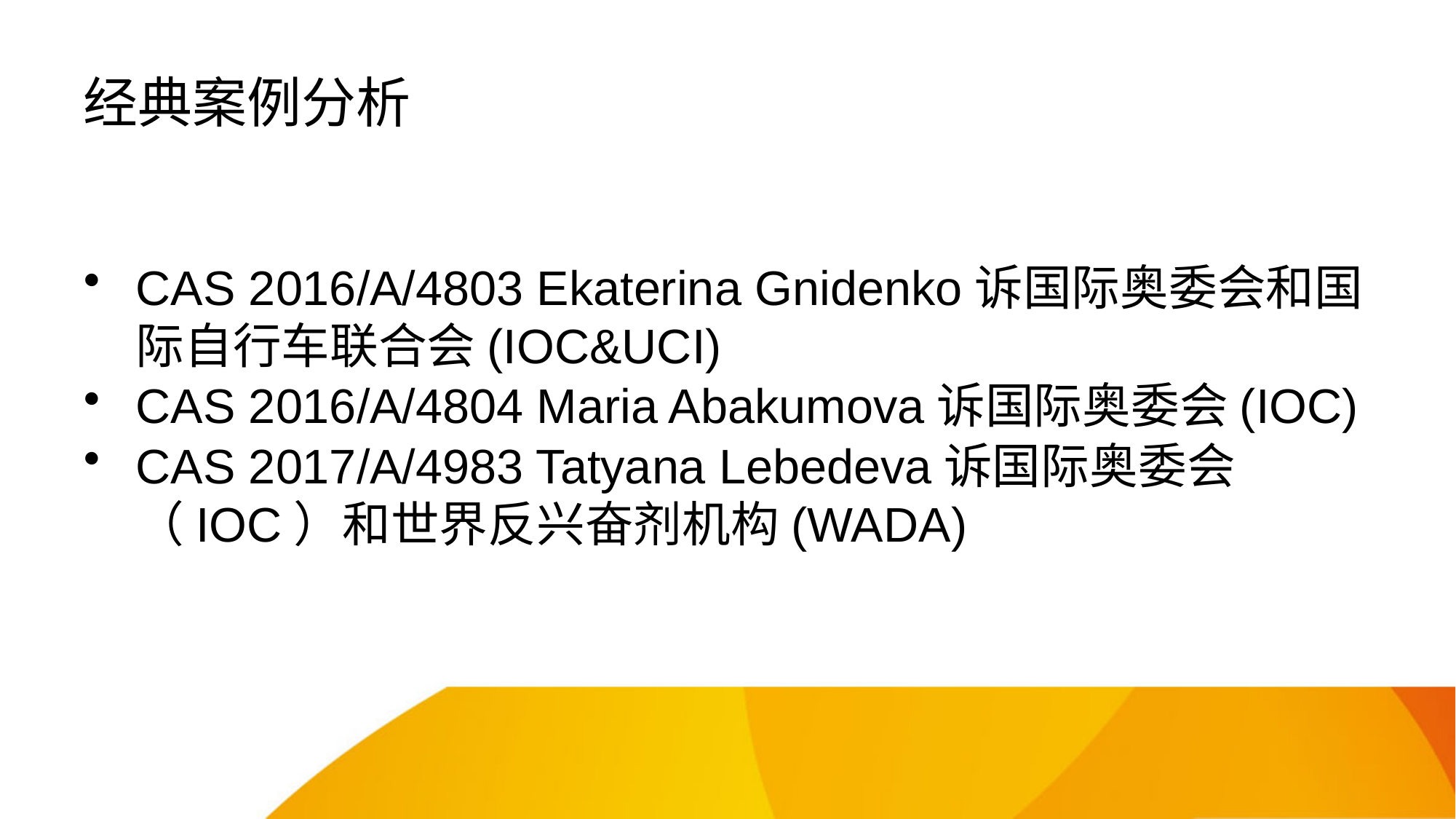

# 经典案例分析

CAS 2016/A/4803 Ekaterina Gnidenko诉国际奥委会和国际自行车联合会(IOC&UCI)
CAS 2016/A/4804 Maria Abakumova诉国际奥委会(IOC)
CAS 2017/A/4983 Tatyana Lebedeva诉国际奥委会（IOC）和世界反兴奋剂机构(WADA)